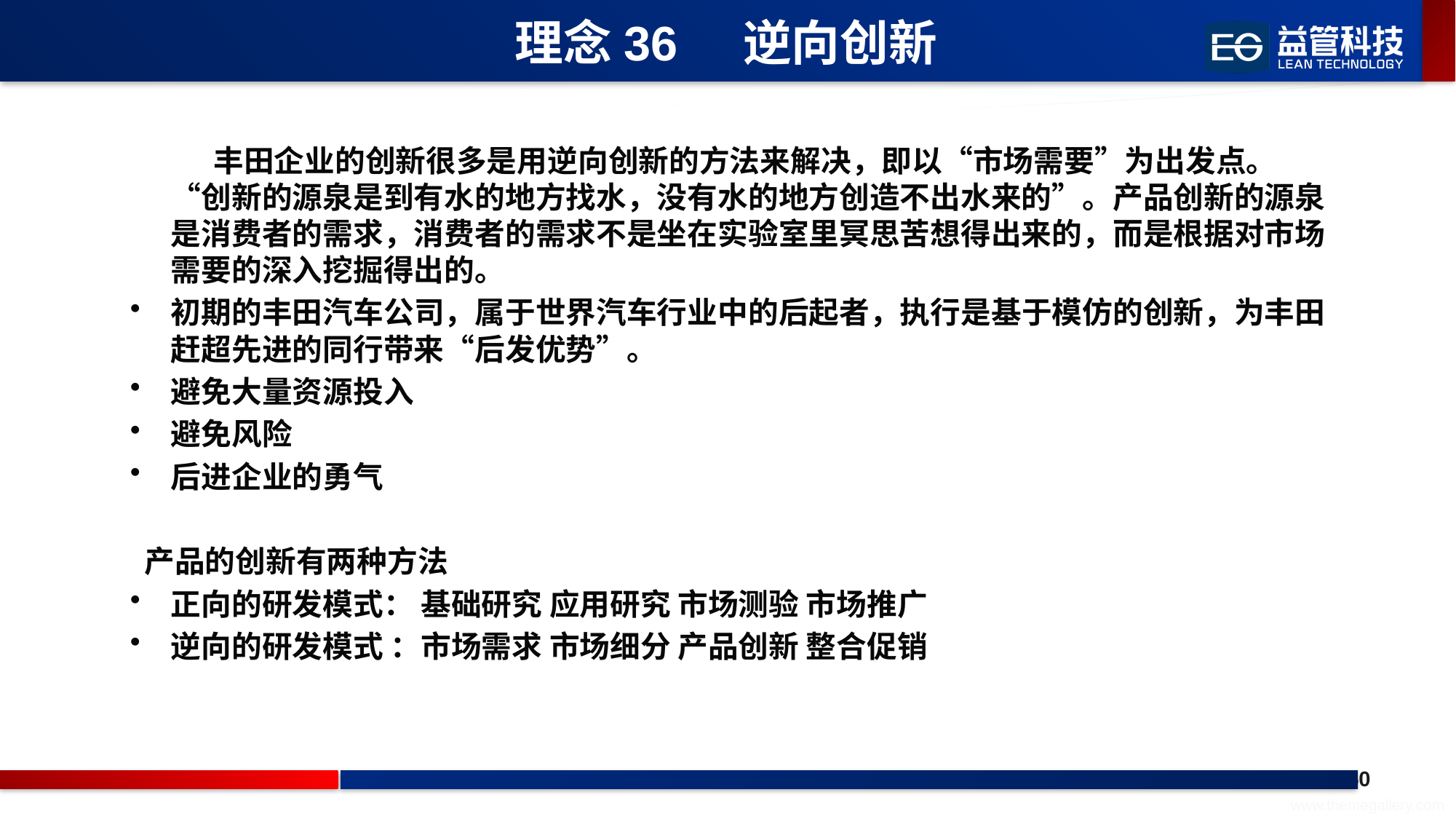

# 理念36    逆向创新
           丰田企业的创新很多是用逆向创新的方法来解决，即以“市场需要”为出发点。“创新的源泉是到有水的地方找水，没有水的地方创造不出水来的”。产品创新的源泉是消费者的需求，消费者的需求不是坐在实验室里冥思苦想得出来的，而是根据对市场需要的深入挖掘得出的。
初期的丰田汽车公司，属于世界汽车行业中的后起者，执行是基于模仿的创新，为丰田赶超先进的同行带来“后发优势”。
避免大量资源投入
避免风险
后进企业的勇气

 产品的创新有两种方法
正向的研发模式： 基础研究 应用研究 市场测验 市场推广
逆向的研发模式 ：市场需求 市场细分 产品创新 整合促销